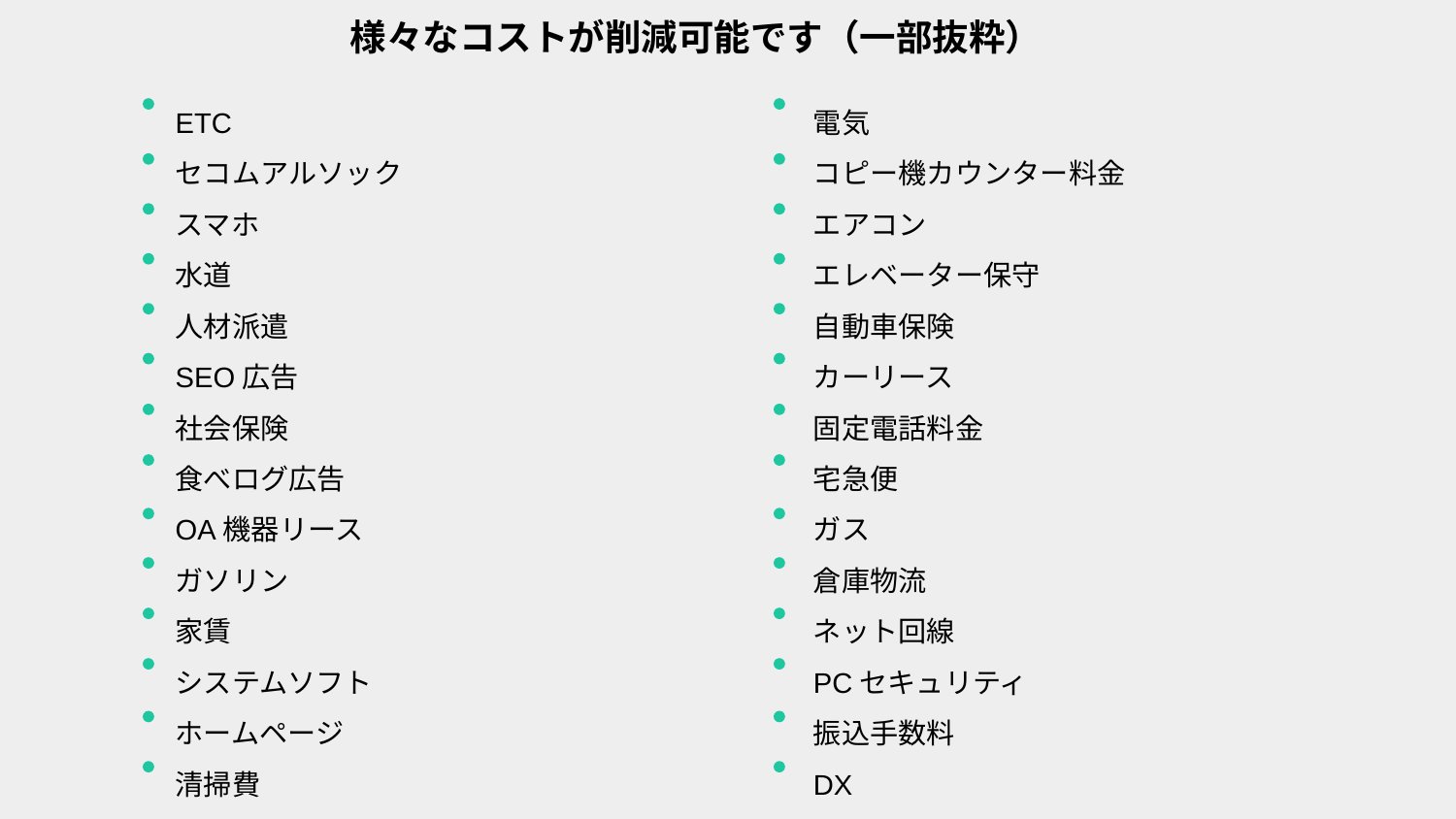

様々なコストが削減可能です（一部抜粋）
ETC
セコムアルソック
スマホ
水道
人材派遣
SEO広告
社会保険
食べログ広告
OA機器リース
ガソリン
家賃
システムソフト
ホームページ
清掃費
電気
コピー機カウンター料金
エアコン
エレベーター保守
自動車保険
カーリース
固定電話料金
宅急便
ガス
倉庫物流
ネット回線
PCセキュリティ
振込手数料
DX